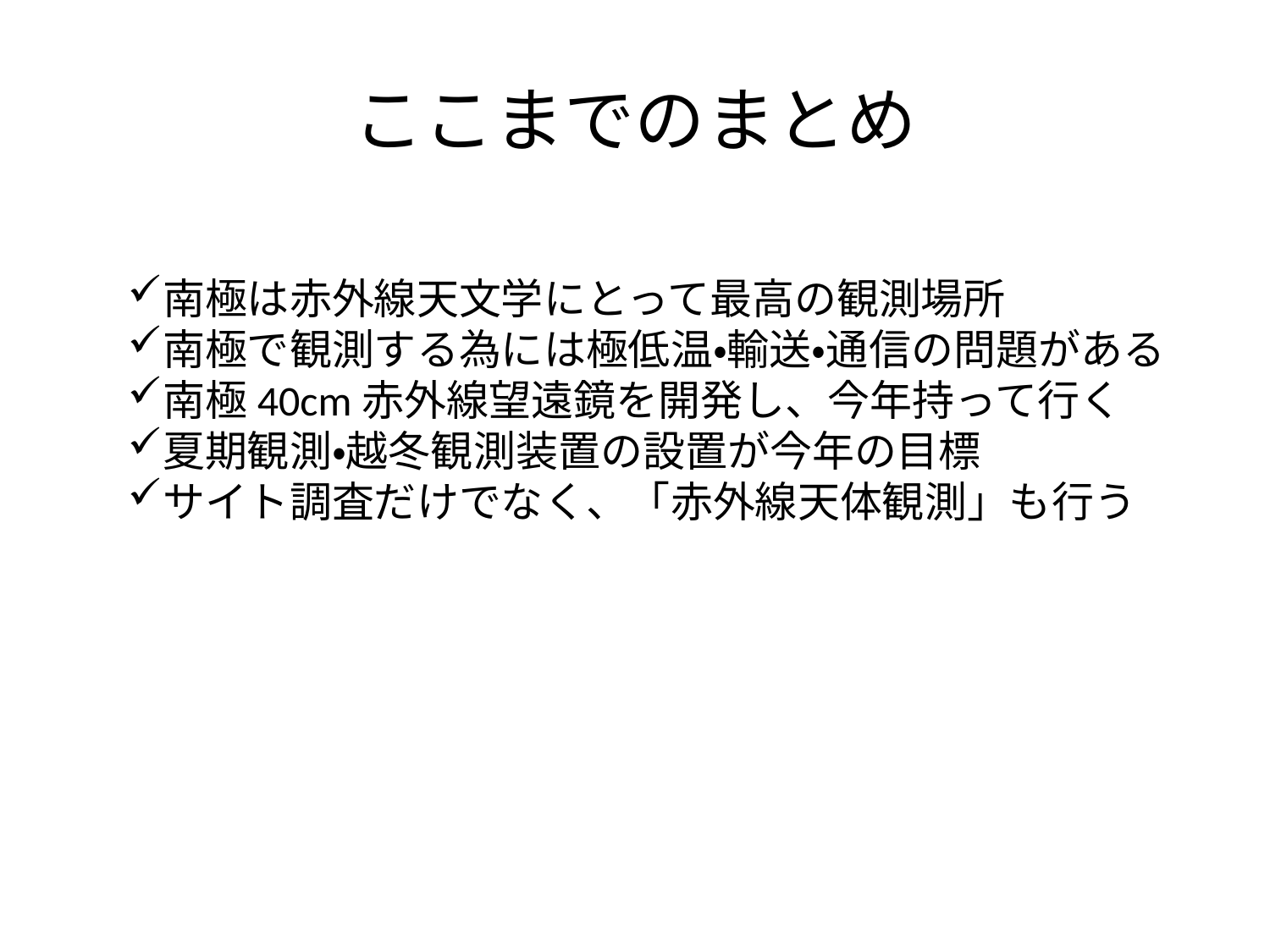

# ここまでのまとめ
南極は赤外線天文学にとって最高の観測場所
南極で観測する為には極低温・輸送・通信の問題がある
南極40cm赤外線望遠鏡を開発し、今年持って行く
夏期観測・越冬観測装置の設置が今年の目標
サイト調査だけでなく、「赤外線天体観測」も行う